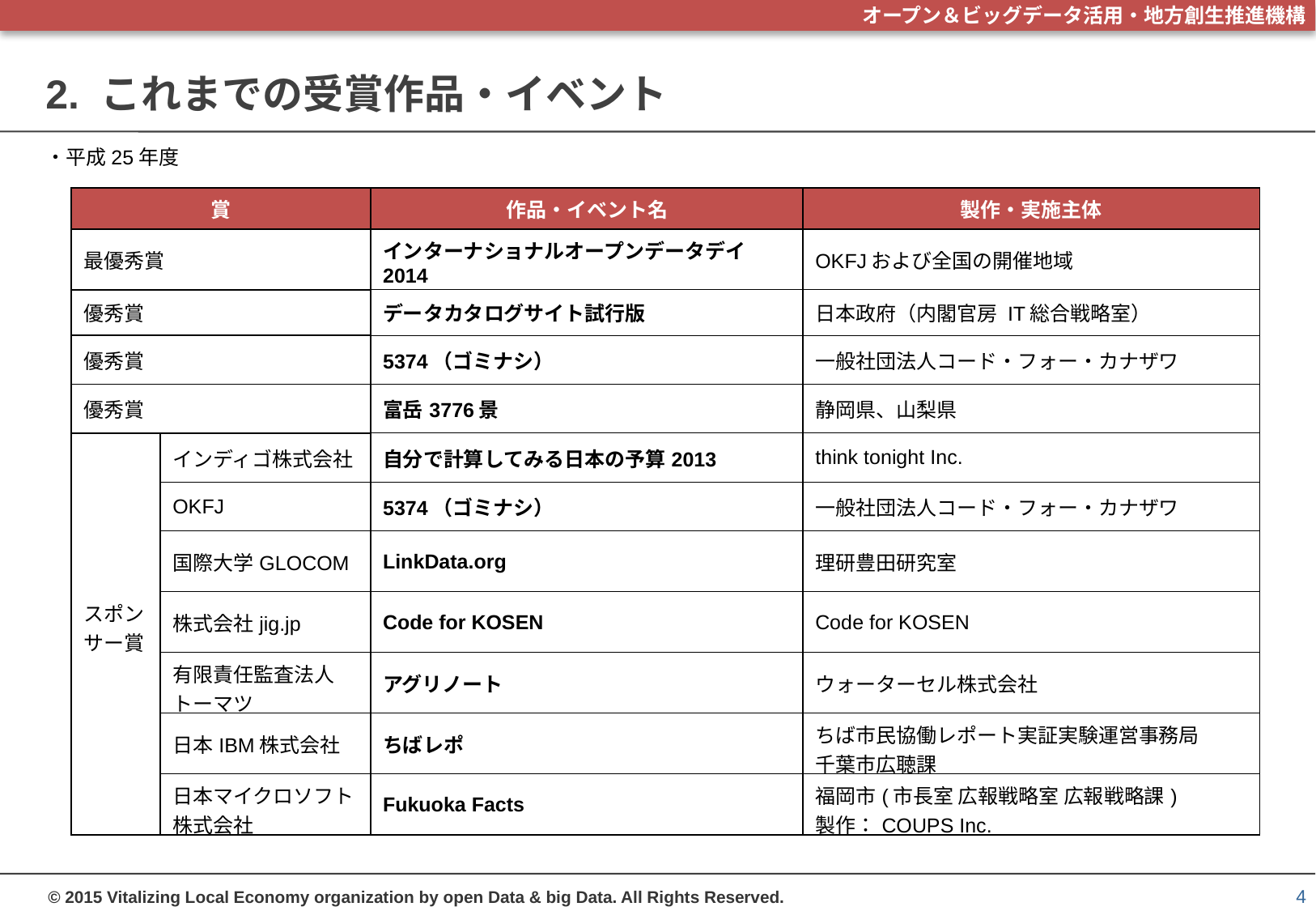

# 2. これまでの受賞作品・イベント
・平成25年度
| 賞 |  | 作品・イベント名 | 製作・実施主体 |
| --- | --- | --- | --- |
| 最優秀賞 |  | インターナショナルオープンデータデイ2014 | OKFJおよび全国の開催地域 |
| 優秀賞 |  | データカタログサイト試行版 | 日本政府（内閣官房 IT総合戦略室） |
| 優秀賞 |  | 5374（ゴミナシ） | 一般社団法人コード・フォー・カナザワ |
| 優秀賞 |  | 富岳3776景 | 静岡県、山梨県 |
|  | インディゴ株式会社 | 自分で計算してみる日本の予算2013 | think tonight Inc. |
|  | OKFJ | 5374（ゴミナシ） | 一般社団法人コード・フォー・カナザワ |
|  | 国際大学GLOCOM | LinkData.org | 理研豊田研究室 |
| スポンサー賞 | 株式会社jig.jp | Code for KOSEN | Code for KOSEN |
|  | 有限責任監査法人トーマツ | アグリノート | ウォーターセル株式会社 |
|  | 日本IBM株式会社 | ちばレポ | ちば市民協働レポート実証実験運営事務局 千葉市広聴課 |
|  | 日本マイクロソフト株式会社 | Fukuoka Facts | 福岡市(市長室 広報戦略室 広報戦略課) 製作：COUPS Inc. |
4